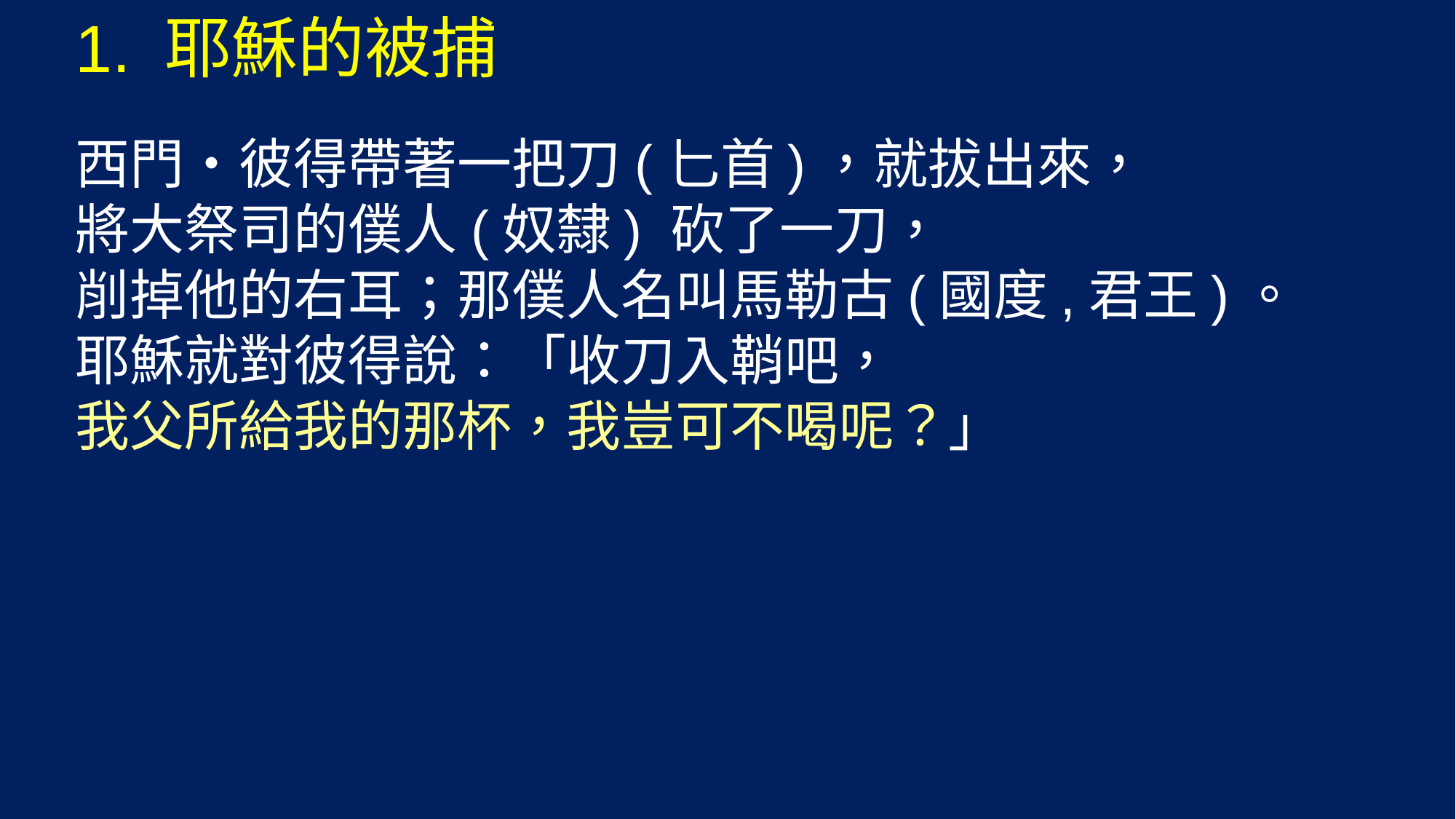

耶穌的被捕

西門•彼得帶著一把刀(匕首)，就拔出來，
將大祭司的僕人(奴隸) 砍了一刀，
削掉他的右耳；那僕人名叫馬勒古(國度,君王)。
耶穌就對彼得說：「收刀入鞘吧，
我父所給我的那杯，我豈可不喝呢？」